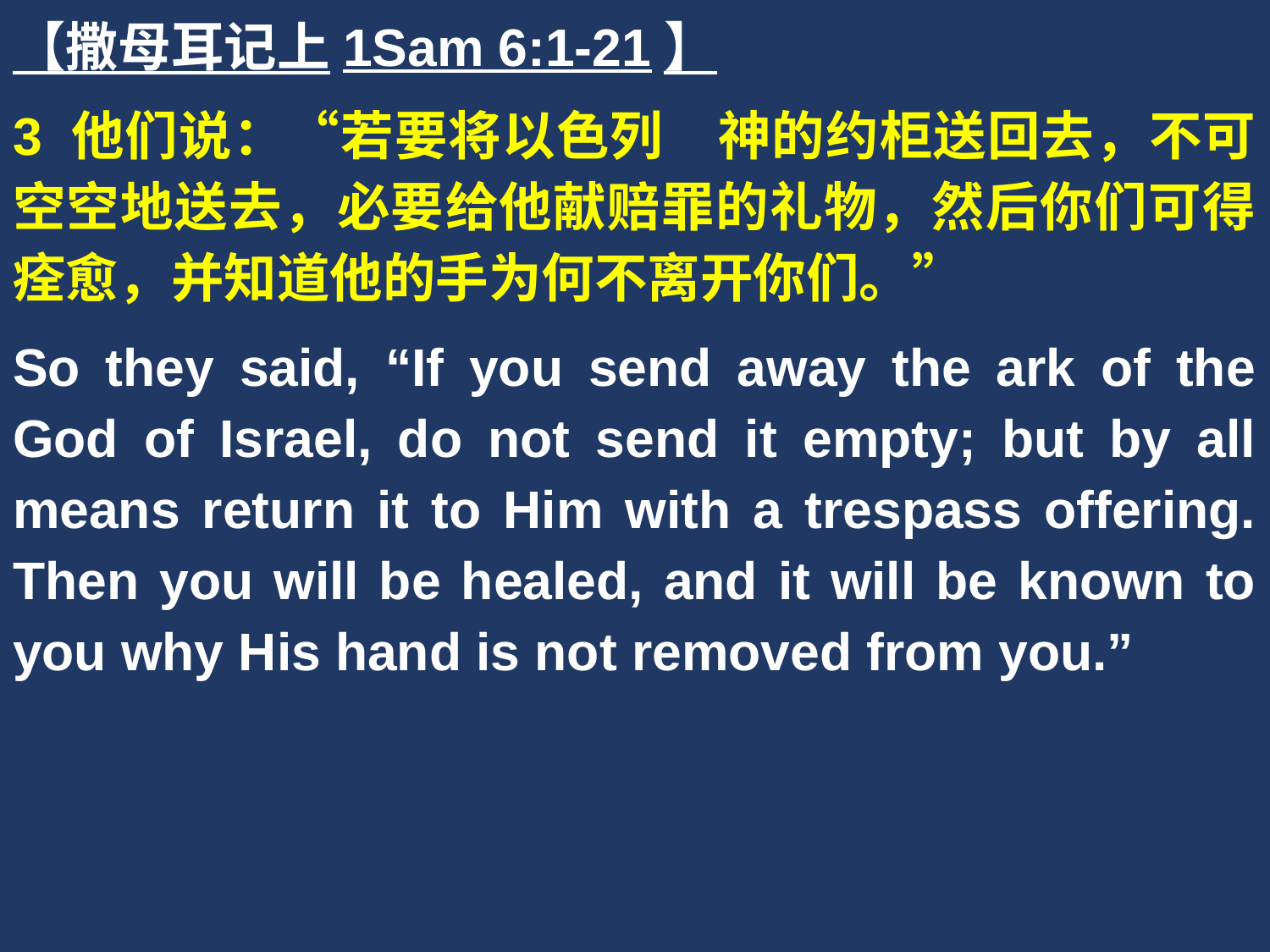

【撒母耳记上1Sam 6:1-21】
3 他们说：“若要将以色列　神的约柜送回去，不可空空地送去，必要给他献赔罪的礼物，然后你们可得痊愈，并知道他的手为何不离开你们。”
So they said, “If you send away the ark of the God of Israel, do not send it empty; but by all means return it to Him with a trespass offering. Then you will be healed, and it will be known to you why His hand is not removed from you.”